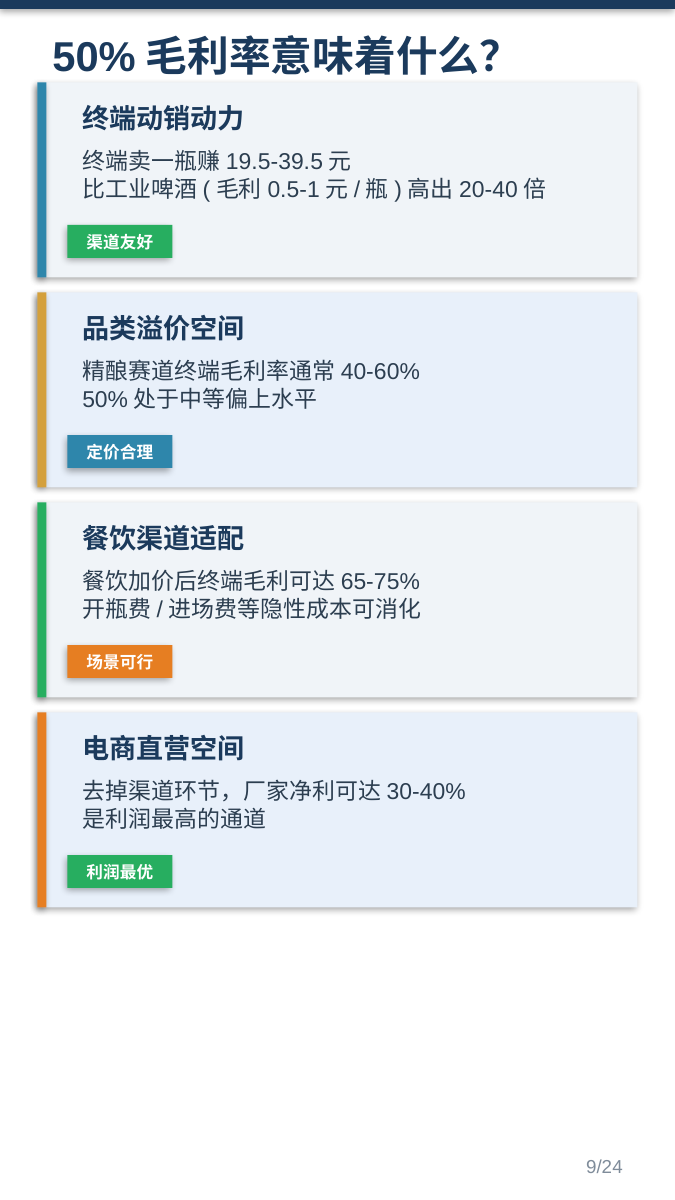

50%毛利率意味着什么？

终端动销动力
终端卖一瓶赚19.5-39.5元
比工业啤酒(毛利0.5-1元/瓶)高出20-40倍

渠道友好

品类溢价空间
精酿赛道终端毛利率通常40-60%
50%处于中等偏上水平

定价合理

餐饮渠道适配
餐饮加价后终端毛利可达65-75%
开瓶费/进场费等隐性成本可消化

场景可行

电商直营空间
去掉渠道环节，厂家净利可达30-40%
是利润最高的通道

利润最优
9/24